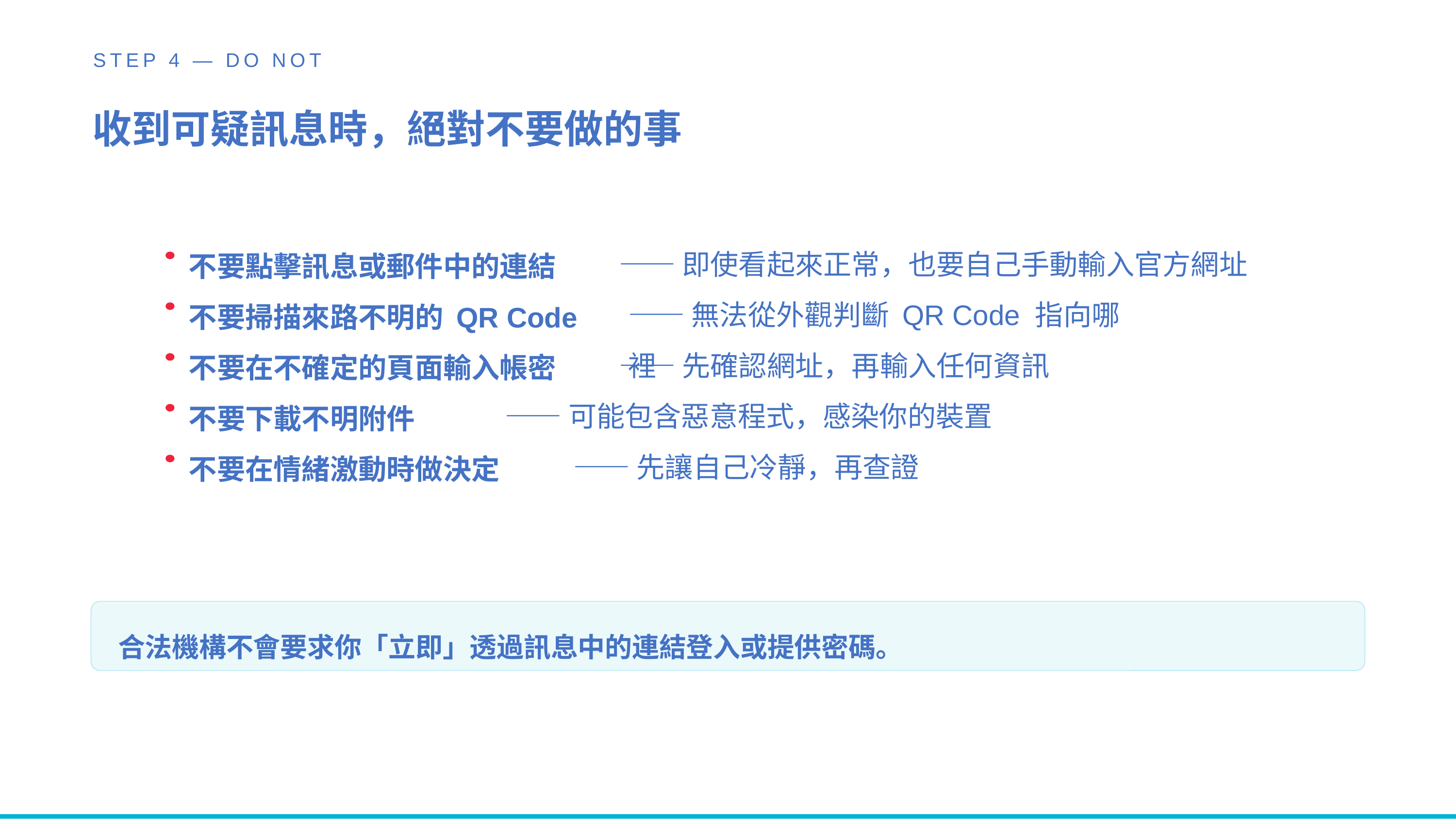

STEP 4 — DO NOT
收到可疑訊息時，絕對不要做的事
不要點擊訊息或郵件中的連結
——即使看起來正常，也要自己手動輸入官方網址

不要掃描來路不明的 QR Code
——無法從外觀判斷 QR Code 指向哪裡

不要在不確定的頁面輸入帳密
——先確認網址，再輸入任何資訊

不要下載不明附件
——可能包含惡意程式，感染你的裝置

——先讓自己冷靜，再查證
不要在情緒激動時做決定

合法機構不會要求你「立即」透過訊息中的連結登入或提供密碼。